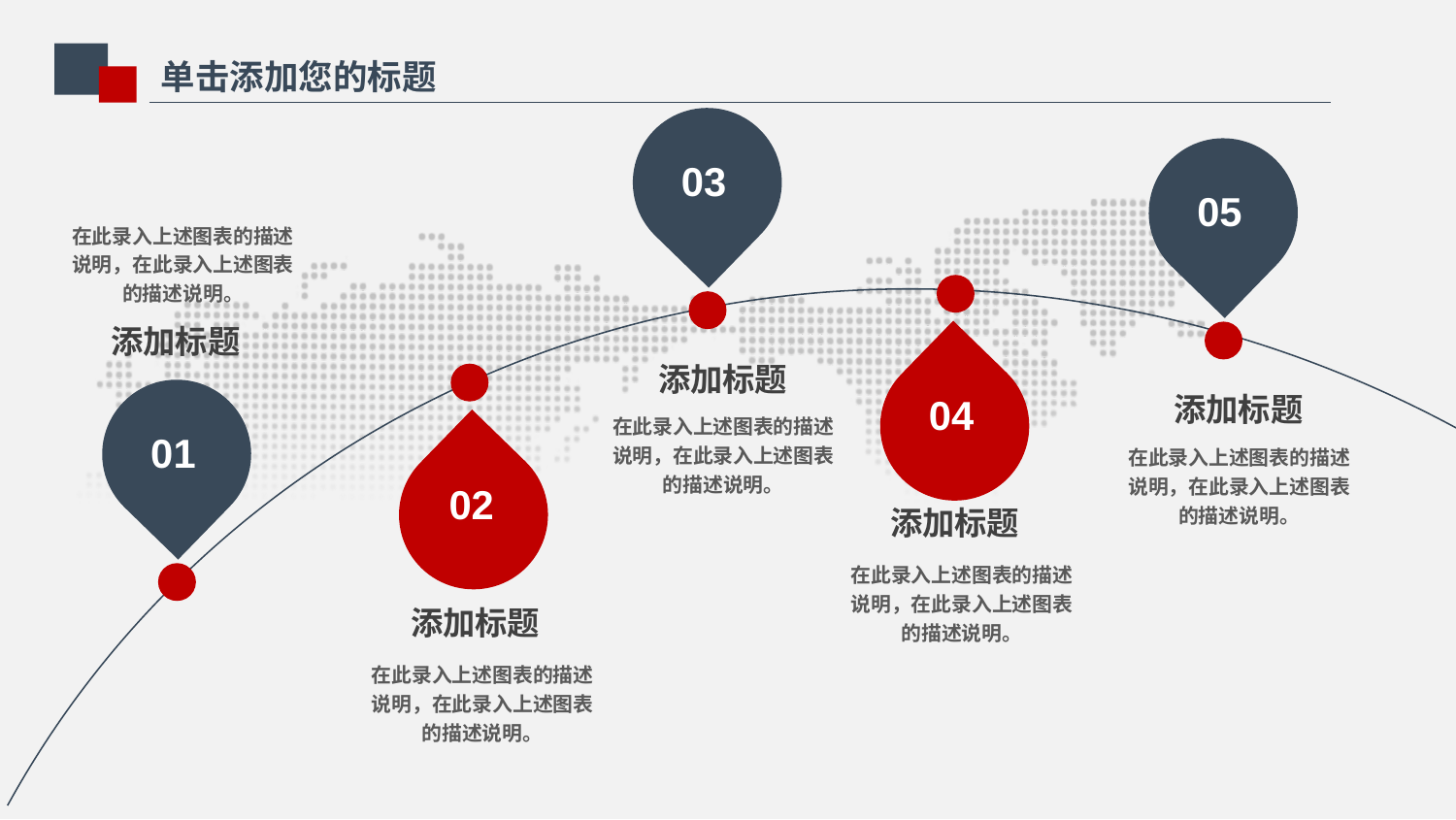

单击添加您的标题

03
05
在此录入上述图表的描述说明，在此录入上述图表的描述说明。

添加标题

添加标题

添加标题
04
在此录入上述图表的描述说明，在此录入上述图表的描述说明。
01
在此录入上述图表的描述说明，在此录入上述图表的描述说明。

02
添加标题
在此录入上述图表的描述说明，在此录入上述图表的描述说明。

添加标题
在此录入上述图表的描述说明，在此录入上述图表的描述说明。